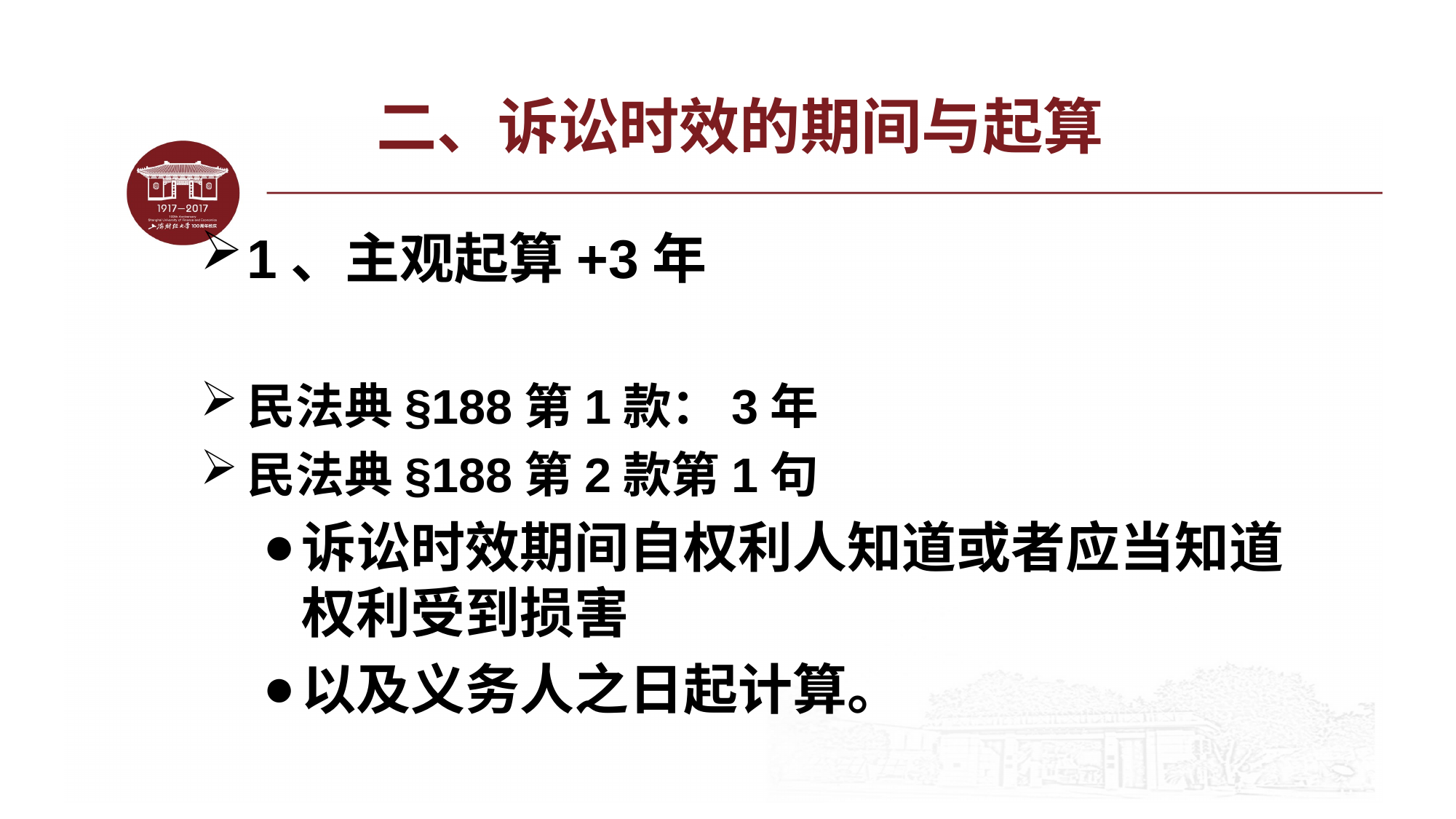

# 二、诉讼时效的期间与起算
1、主观起算+3年

民法典§188第1款：3年
民法典§188第2款第1句
诉讼时效期间自权利人知道或者应当知道权利受到损害
以及义务人之日起计算。